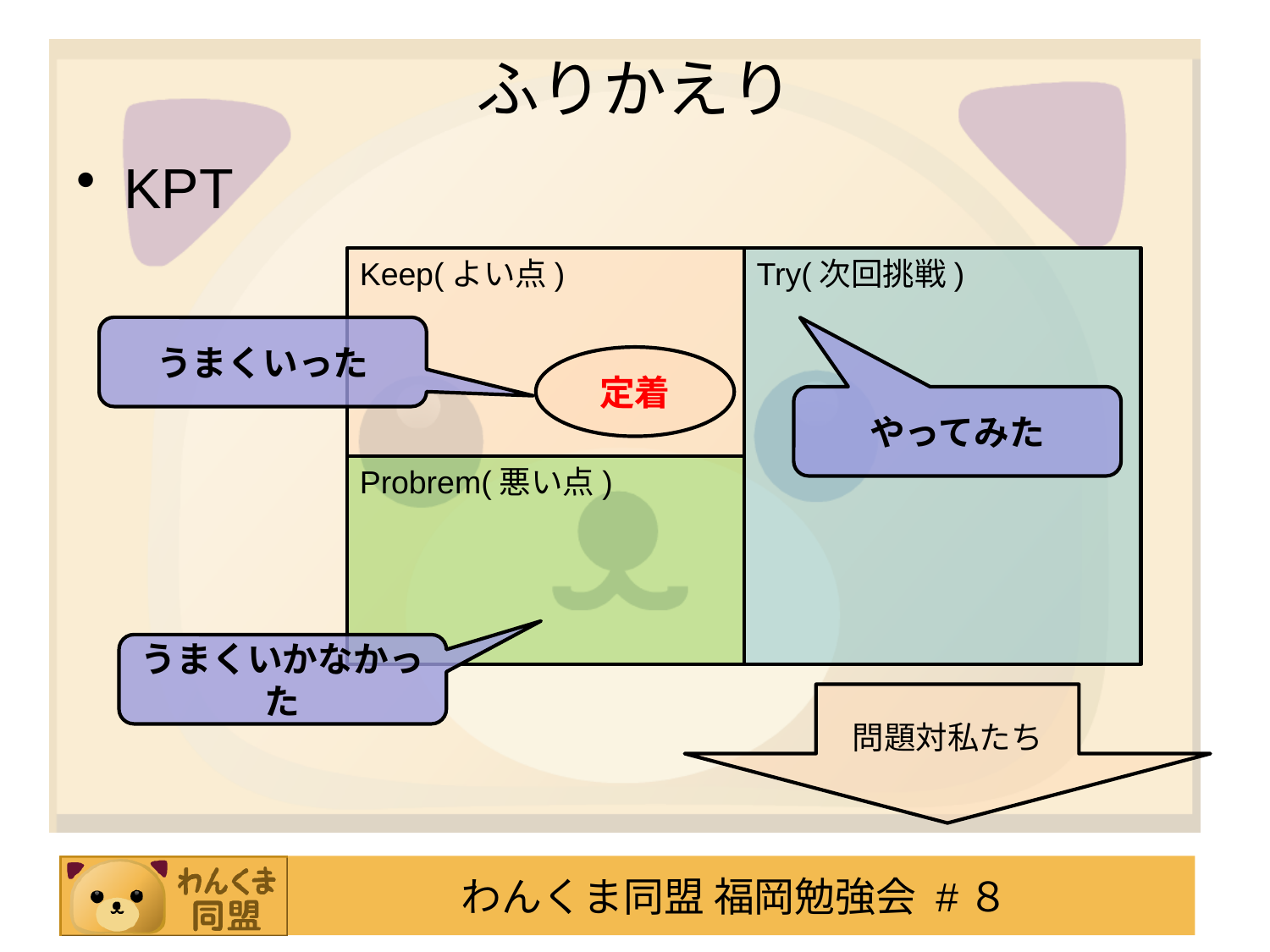

# ふりかえり
KPT
Keep(よい点)
Try(次回挑戦)
うまくいった
定着
やってみた
Probrem(悪い点)
うまくいかなかった
問題対私たち